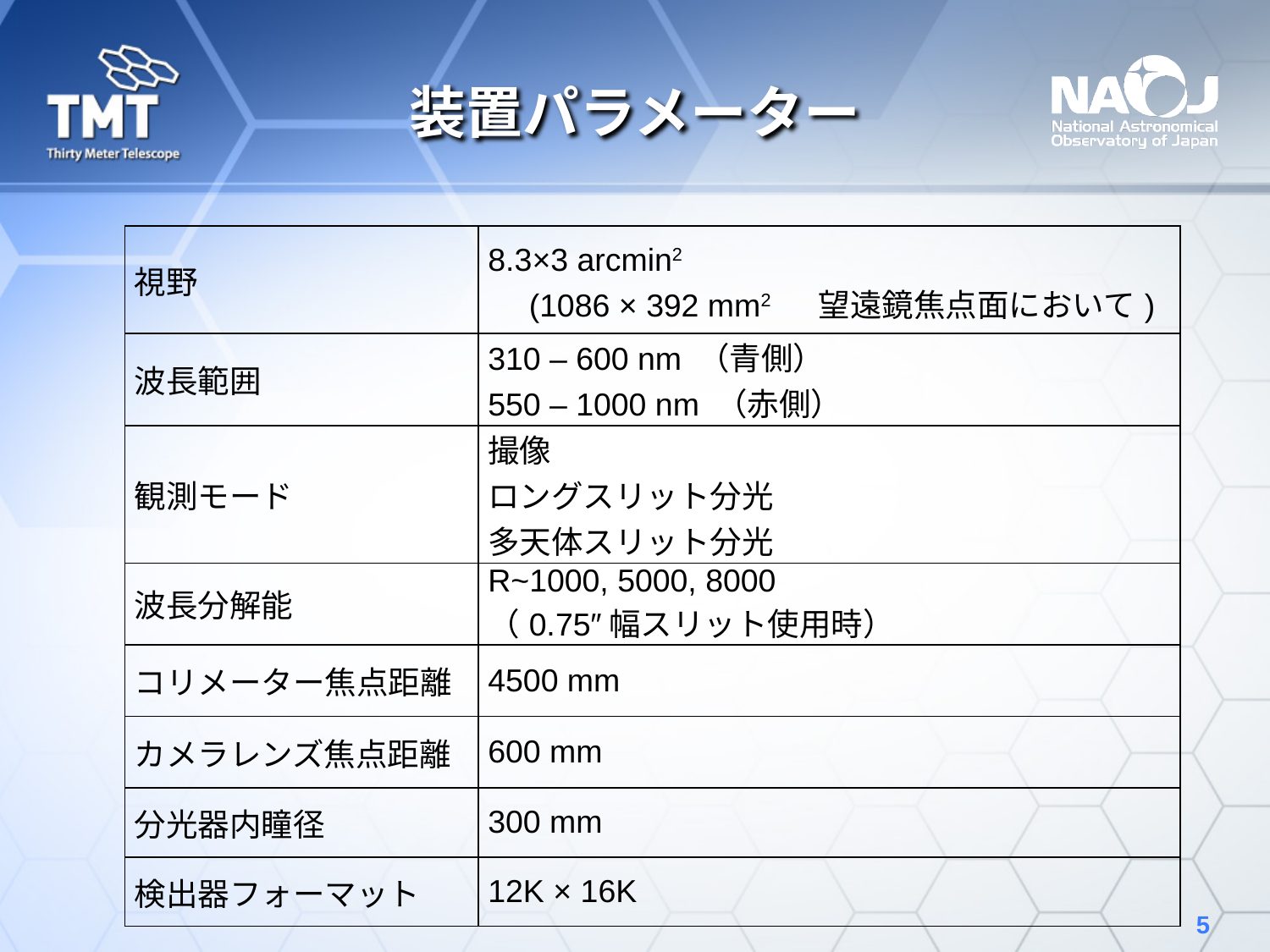

# 装置パラメーター
| 視野 | 8.3×3 arcmin2　 　(1086 × 392 mm2 　望遠鏡焦点面において) |
| --- | --- |
| 波長範囲 | 310 – 600 nm （青側） 550 – 1000 nm （赤側） |
| 観測モード | 撮像 ロングスリット分光 多天体スリット分光 |
| 波長分解能 | R~1000, 5000, 8000 （0.75″幅スリット使用時） |
| コリメーター焦点距離 | 4500 mm |
| カメラレンズ焦点距離 | 600 mm |
| 分光器内瞳径 | 300 mm |
| 検出器フォーマット | 12K × 16K |